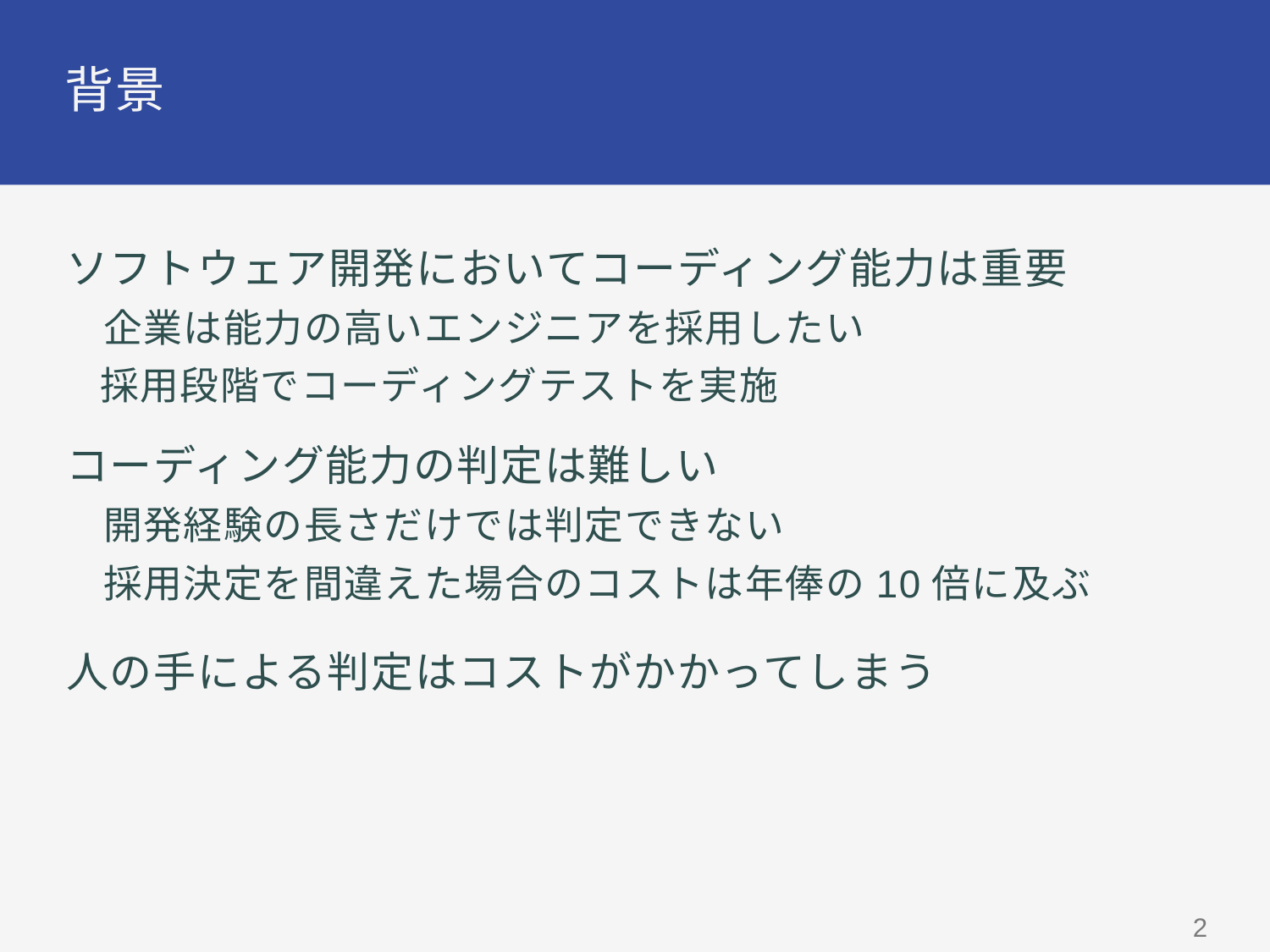

# 背景
ソフトウェア開発においてコーディング能力は重要
企業は能力の高いエンジニアを採用したい
採用段階でコーディングテストを実施

コーディング能力の判定は難しい
開発経験の長さだけでは判定できない
採用決定を間違えた場合のコストは年俸の10倍に及ぶ

人の手による判定はコストがかかってしまう
2